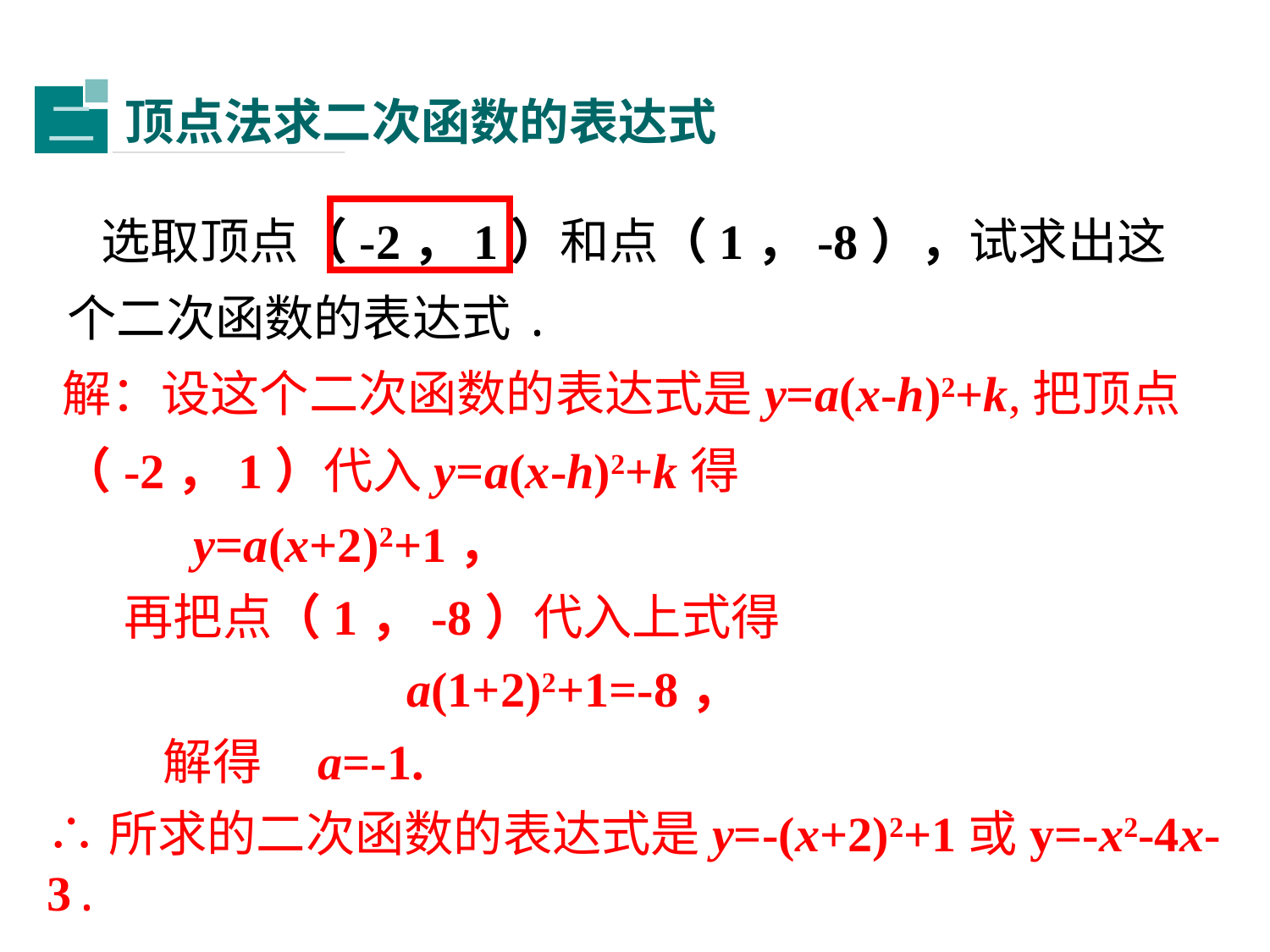

顶点法求二次函数的表达式
二

  选取顶点（-2，1）和点（1，-8），试求出这个二次函数的表达式.

解：设这个二次函数的表达式是y=a(x-h)2+k,把顶点（-2，1）代入y=a(x-h)2+k得
    y=a(x+2)2+1，
    再把点（1，-8）代入上式得
    a(1+2)2+1=-8，
    解得    a=-1.
∴所求的二次函数的表达式是y=-(x+2)2+1或y=-x2-4x-3.